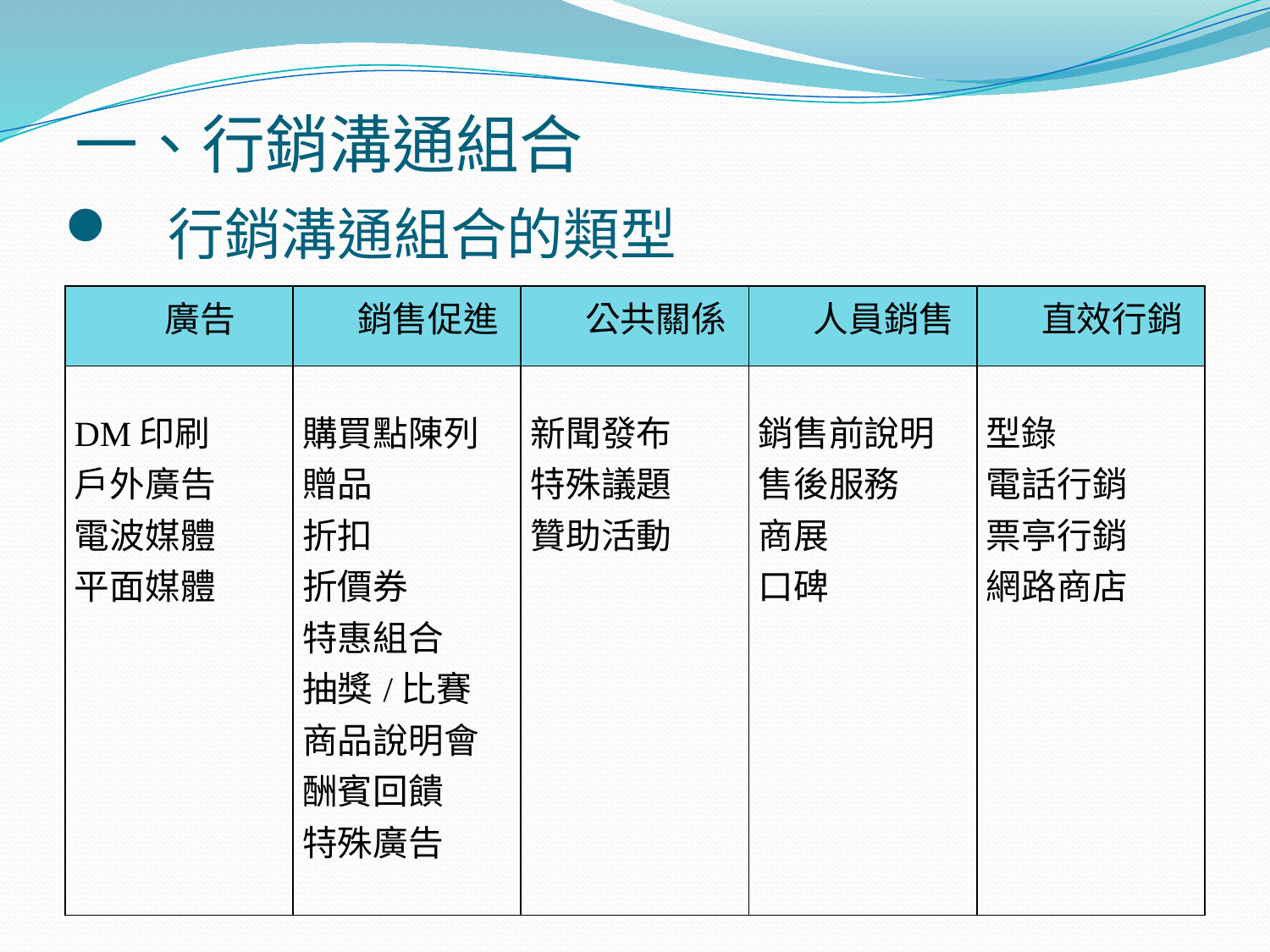

# 一、行銷溝通組合
行銷溝通組合的類型
| 廣告 | 銷售促進 | 公共關係 | 人員銷售 | 直效行銷 |
| --- | --- | --- | --- | --- |
| DM印刷 戶外廣告 電波媒體 平面媒體 | 購買點陳列 贈品 折扣 折價券 特惠組合 抽獎/比賽 商品說明會 酬賓回饋 特殊廣告 | 新聞發布 特殊議題 贊助活動 | 銷售前說明 售後服務 商展 口碑 | 型錄 電話行銷 票亭行銷 網路商店 |